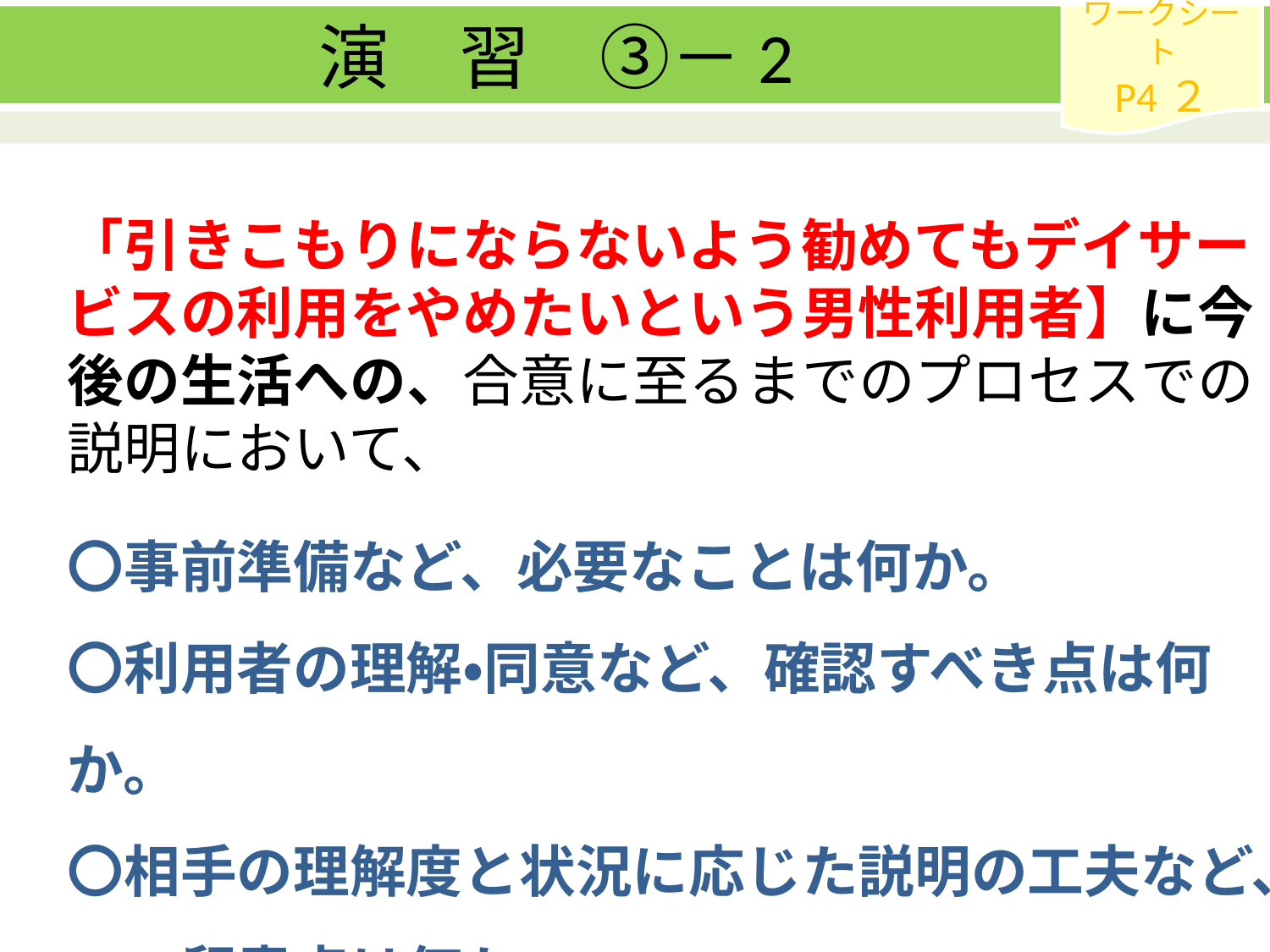

ワークシート
P4２
演　習　③－2

「引きこもりにならないよう勧めてもデイサービスの利用をやめたいという男性利用者】に今後の生活への、合意に至るまでのプロセスでの説明において、

〇事前準備など、必要なことは何か。
〇利用者の理解・同意など、確認すべき点は何か。
〇相手の理解度と状況に応じた説明の工夫など、
　　留意点は何か。